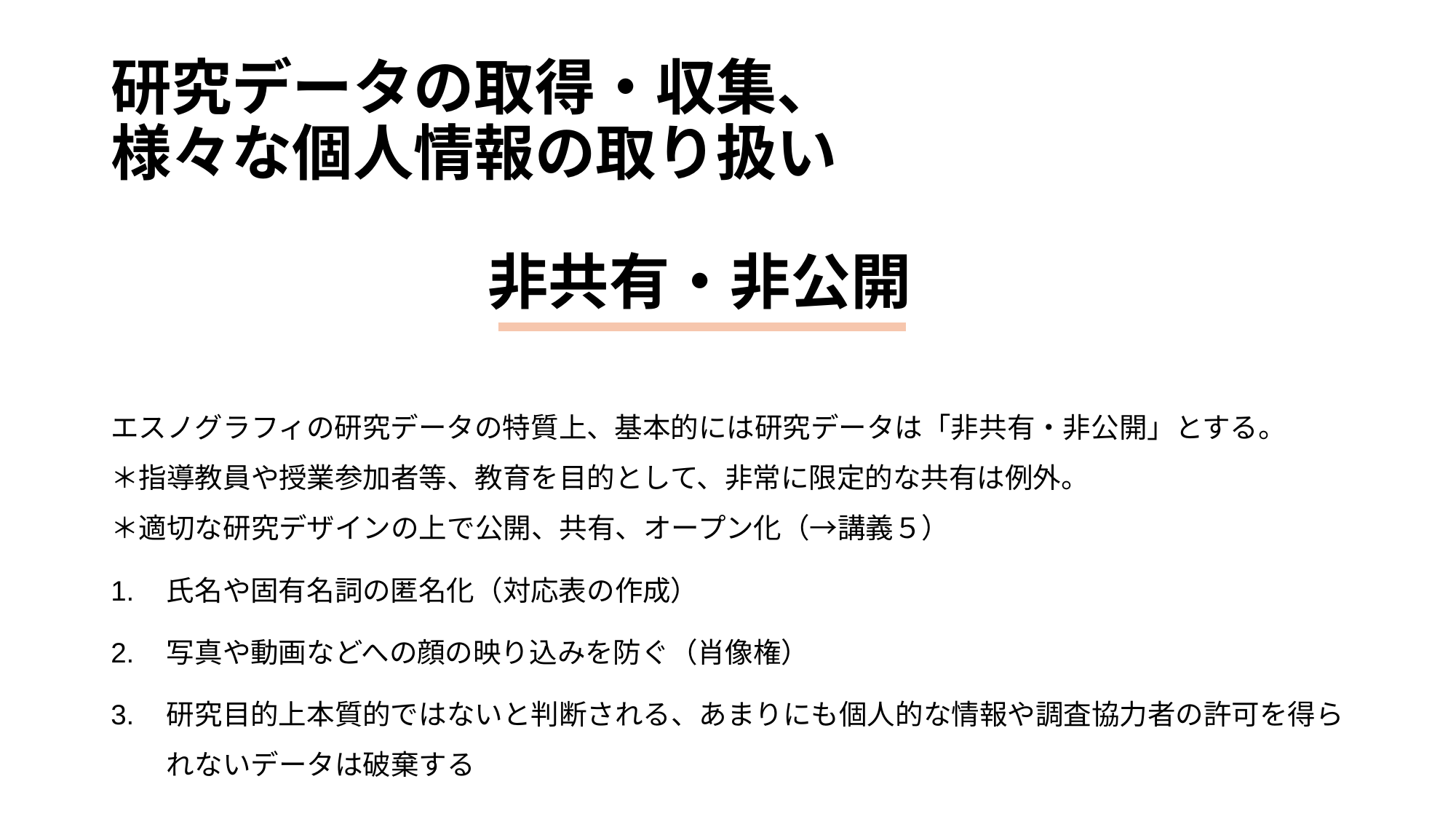

# 研究データの取得・収集、 様々な個人情報の取り扱い
非共有・非公開
エスノグラフィの研究データの特質上、基本的には研究データは「非共有・非公開」とする。
＊指導教員や授業参加者等、教育を目的として、非常に限定的な共有は例外。
＊適切な研究デザインの上で公開、共有、オープン化（→講義５）
氏名や固有名詞の匿名化（対応表の作成）
写真や動画などへの顔の映り込みを防ぐ（肖像権）
研究目的上本質的ではないと判断される、あまりにも個人的な情報や調査協力者の許可を得られないデータは破棄する